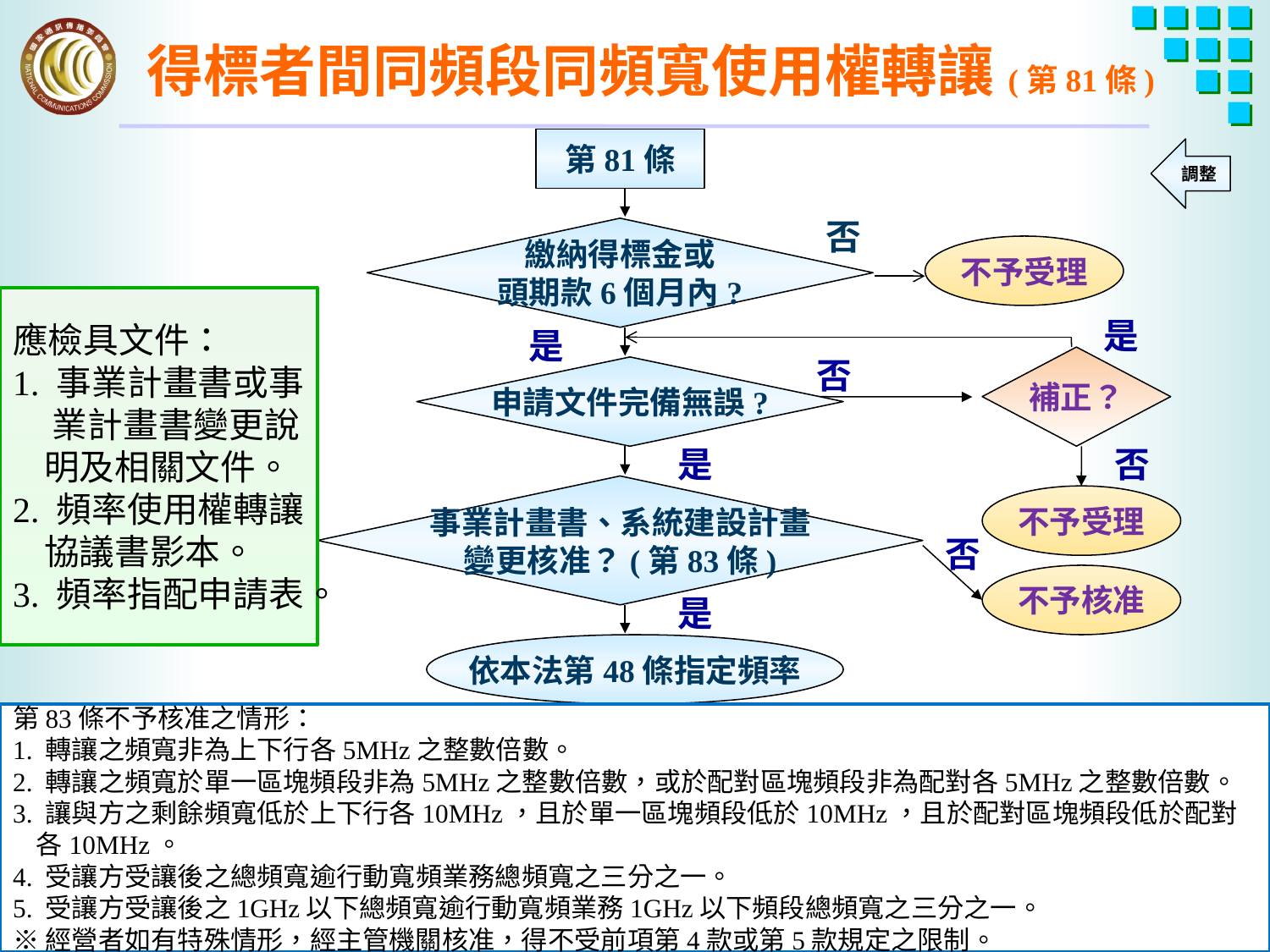

# 得標者間同頻段同頻寬使用權轉讓(第81條)
第81條
調整
否
繳納得標金或
頭期款6個月內?
不予受理
應檢具文件：
1. 事業計畫書或事
    業計畫書變更說
    明及相關文件。
2. 頻率使用權轉讓
    協議書影本。
3. 頻率指配申請表。
是
是
否
補正？
申請文件完備無誤?
是
否
事業計畫書、系統建設計畫
變更核准？(第83條)
不予受理
否
不予核准
是
依本法第48條指定頻率
第83條不予核准之情形：
1. 轉讓之頻寬非為上下行各5MHz之整數倍數。
2. 轉讓之頻寬於單一區塊頻段非為5MHz之整數倍數，或於配對區塊頻段非為配對各5MHz之整數倍數。
3. 讓與方之剩餘頻寬低於上下行各10MHz，且於單一區塊頻段低於10MHz，且於配對區塊頻段低於配對
    各10MHz。
4. 受讓方受讓後之總頻寬逾行動寬頻業務總頻寬之三分之一。
5. 受讓方受讓後之1GHz以下總頻寬逾行動寬頻業務1GHz以下頻段總頻寬之三分之一。
※經營者如有特殊情形，經主管機關核准，得不受前項第4款或第5款規定之限制。